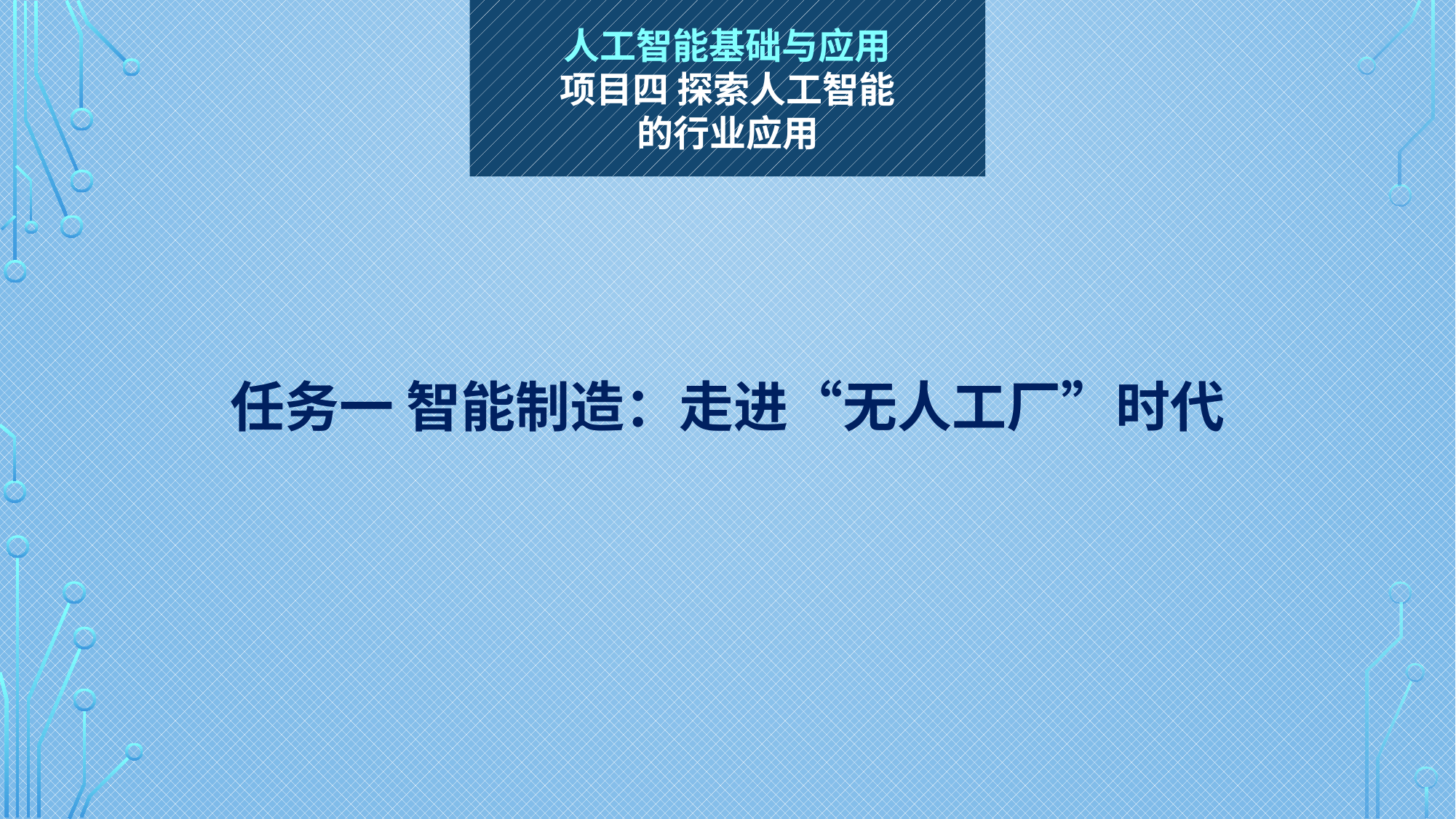

人工智能基础与应用
项目四 探索人工智能
的行业应用
# 任务一 智能制造：走进“无人工厂”时代